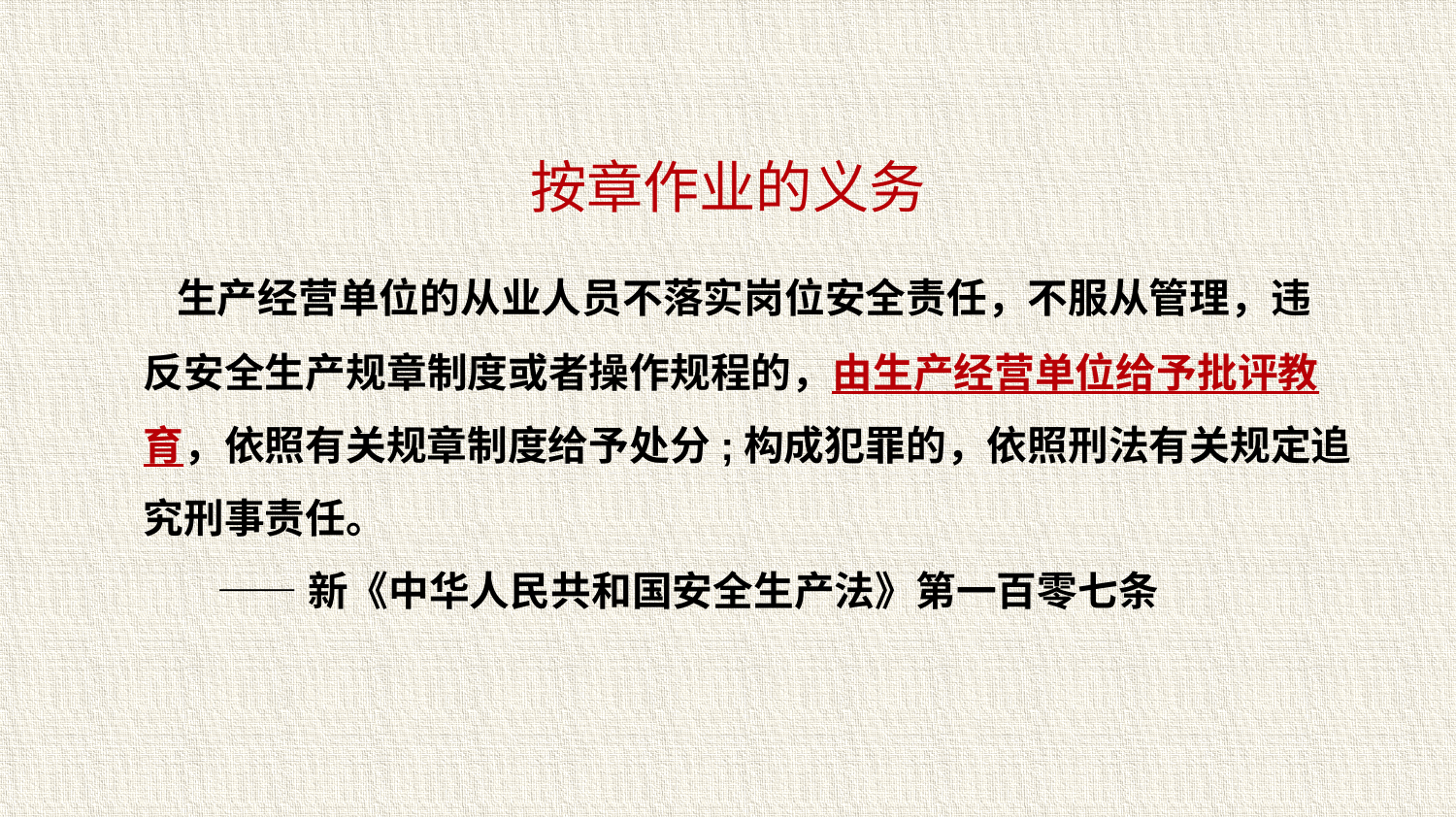

按章作业的义务
  生产经营单位的从业人员不落实岗位安全责任，不服从管理，违反安全生产规章制度或者操作规程的，由生产经营单位给予批评教育，依照有关规章制度给予处分;构成犯罪的，依照刑法有关规定追究刑事责任。
        ——新《中华人民共和国安全生产法》第一百零七条